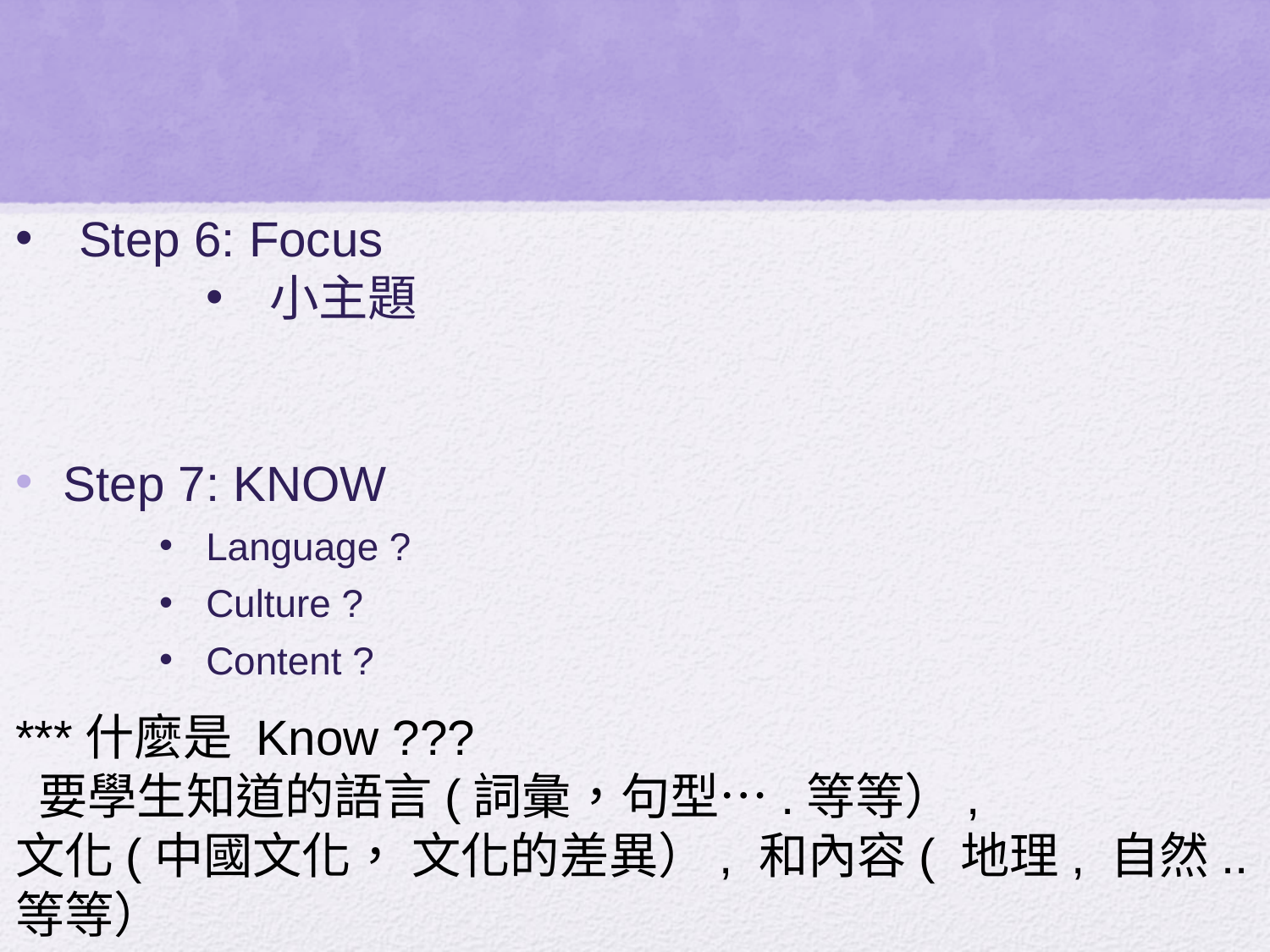

#
Step 6: Focus
小主題
Step 7: KNOW
Language ?
Culture ?
Content ?
***什麼是 Know ???
 要學生知道的語言(詞彙，句型….等等）,
文化(中國文化， 文化的差異）, 和內容( 地理, 自然..等等）